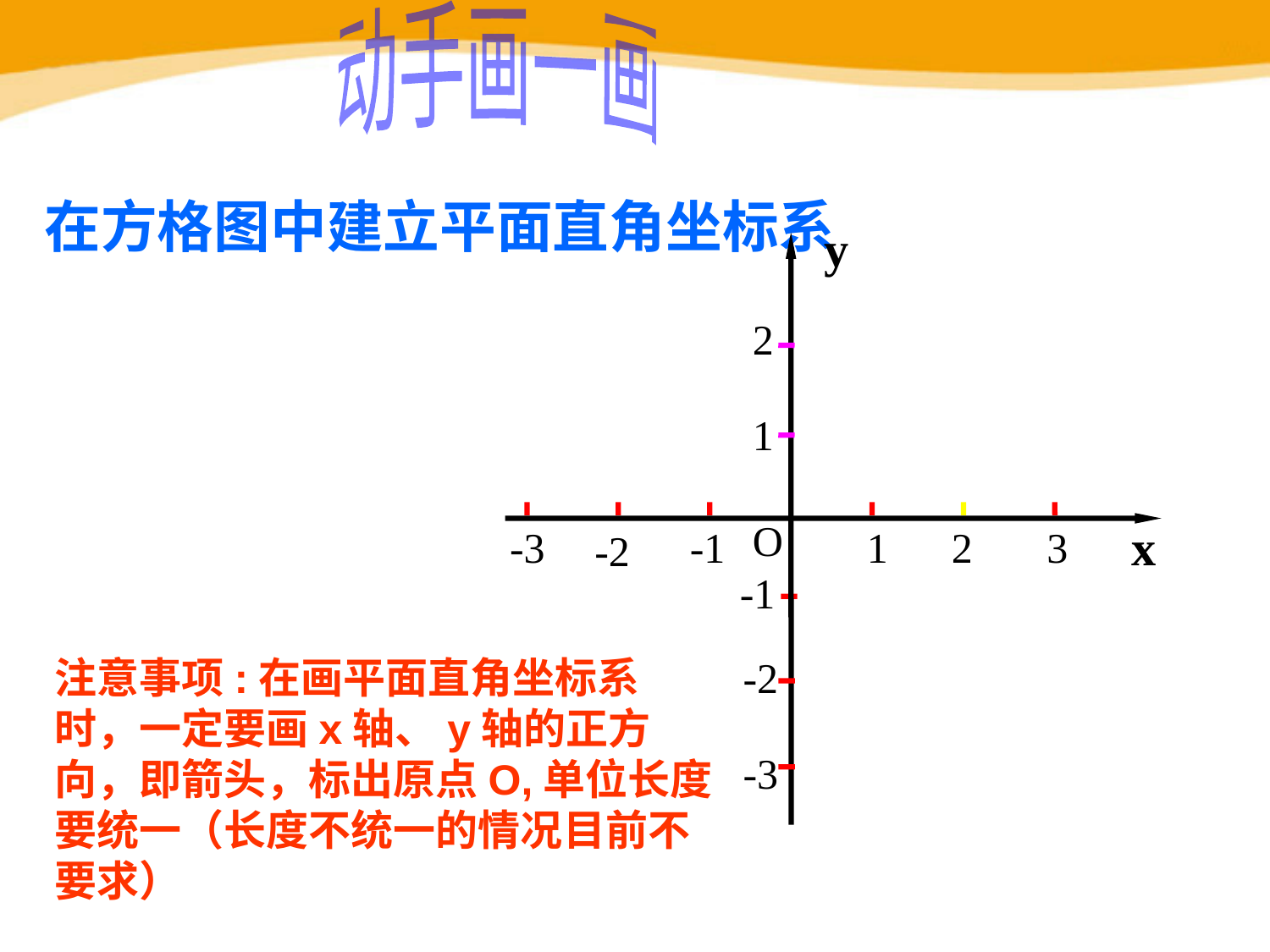

动手画一画

在方格图中建立平面直角坐标系
y
2

1

O
x
-3
-1
1
2
3

-2

-1

-2

-3

注意事项:在画平面直角坐标系时，一定要画x轴、y轴的正方向，即箭头，标出原点O,单位长度要统一（长度不统一的情况目前不要求）